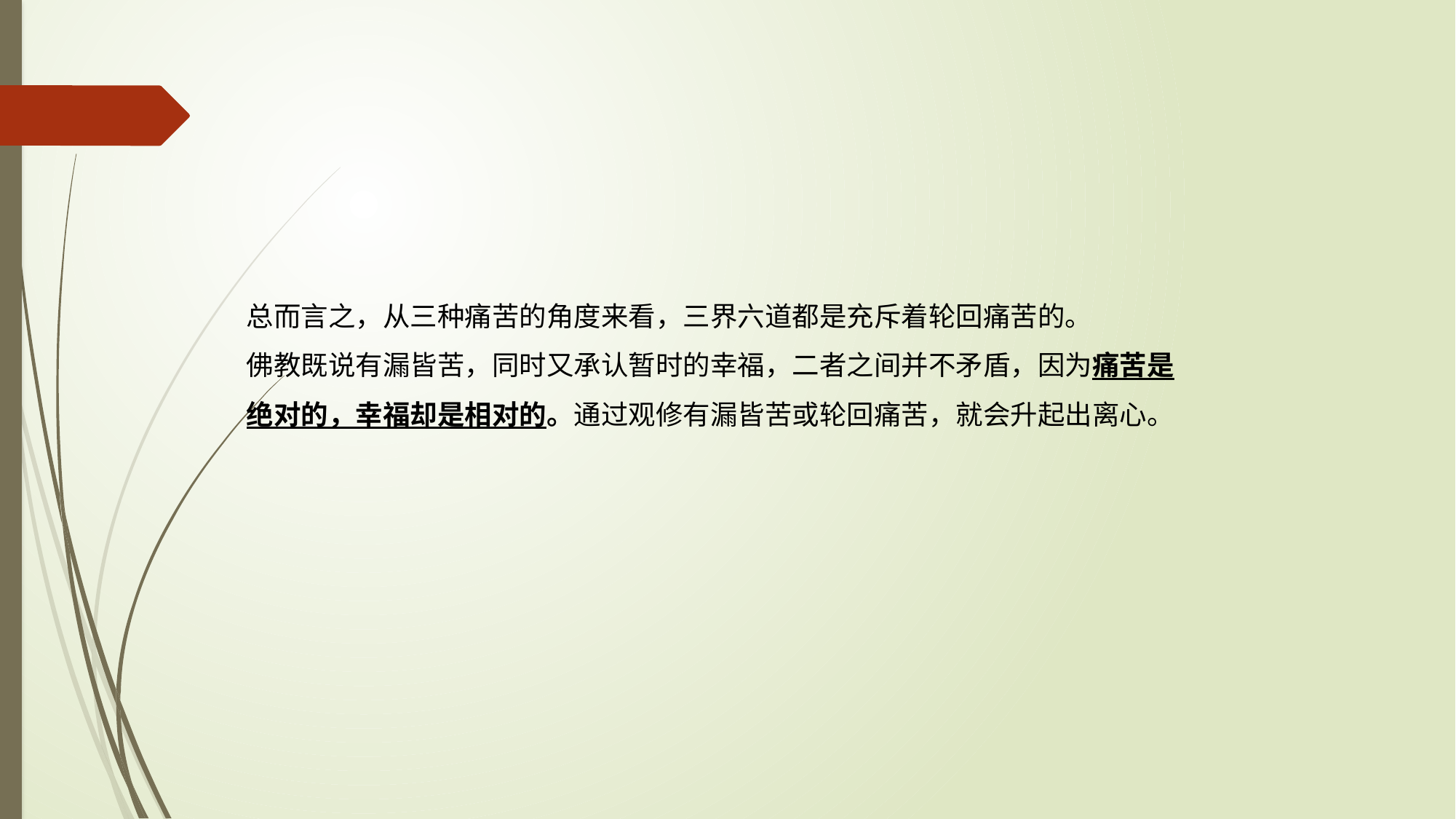

总而言之，从三种痛苦的角度来看，三界六道都是充斥着轮回痛苦的。
佛教既说有漏皆苦，同时又承认暂时的幸福，二者之间并不矛盾，因为痛苦是绝对的，幸福却是相对的。通过观修有漏皆苦或轮回痛苦，就会升起出离心。